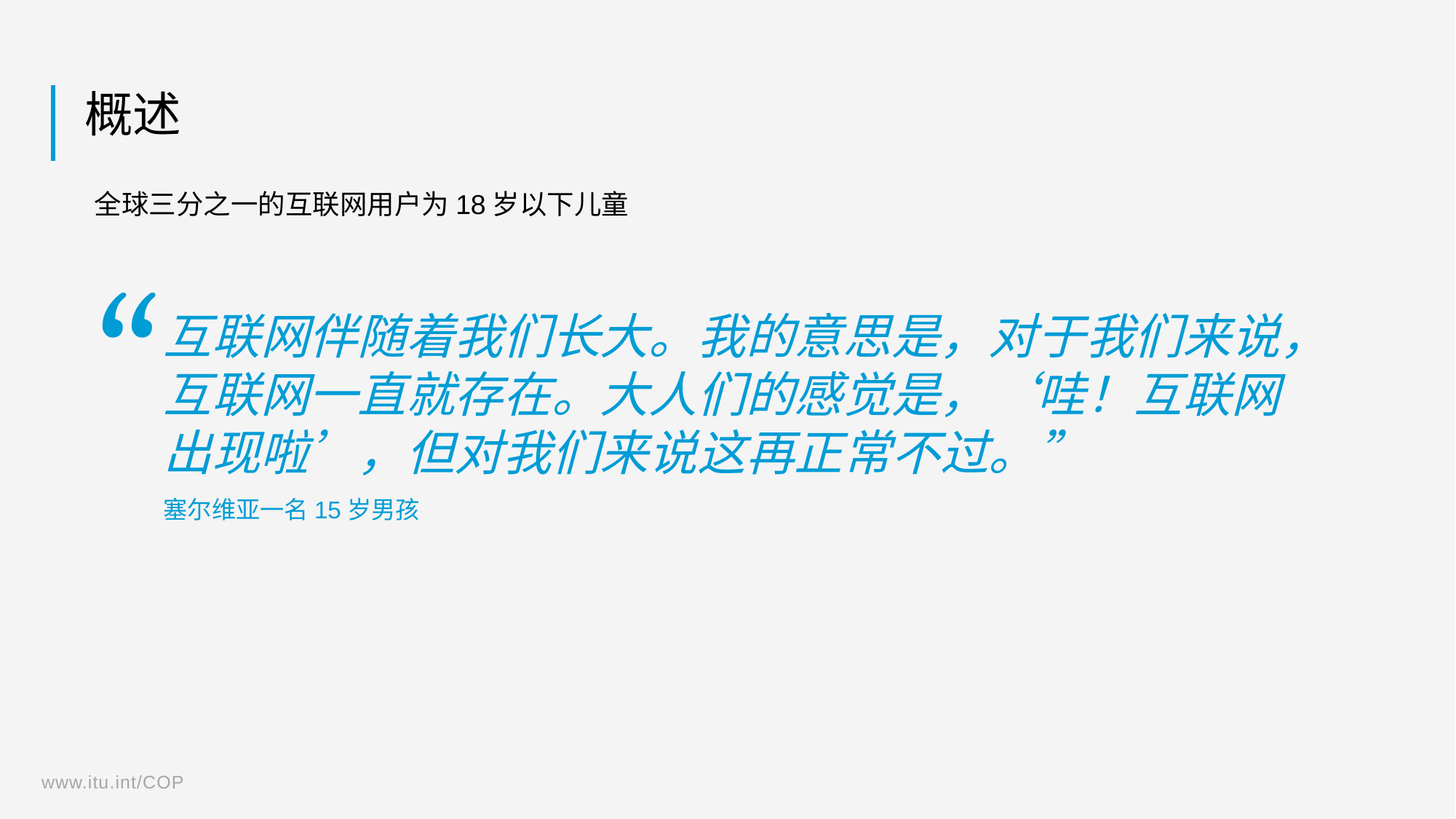

# 概述
全球三分之一的互联网用户为18岁以下儿童
“
互联网伴随着我们长大。我的意思是，对于我们来说，互联网一直就存在。大人们的感觉是，‘哇！互联网出现啦’，但对我们来说这再正常不过。”
塞尔维亚一名15岁男孩